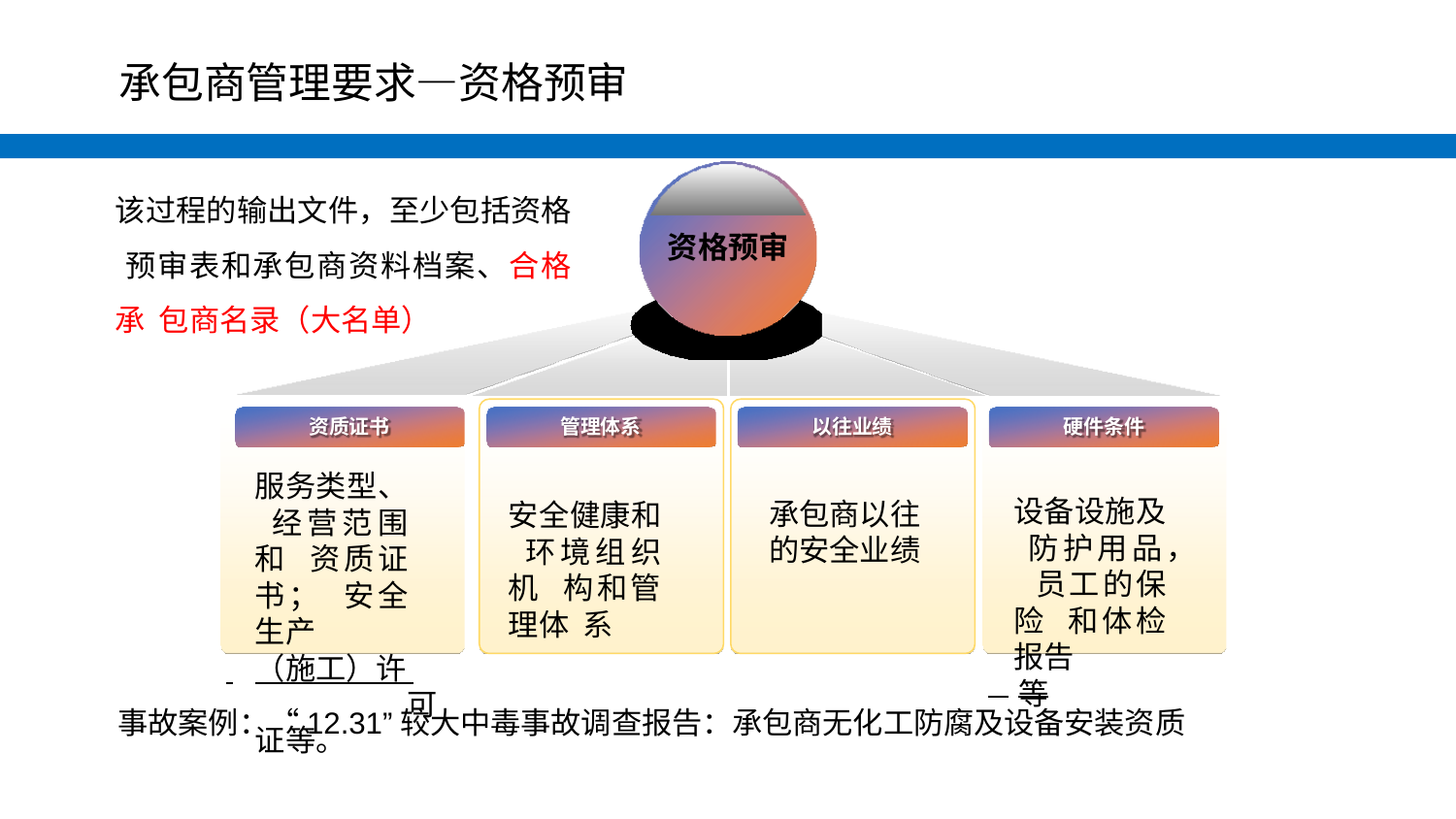

#
承包商管理要求—资格预审

该过程的输出文件，至少包括资格  预审表和承包商资料档案、合格承  包商名录（大名单）

资格预审

资质证书
管理体系
以往业绩
硬件条件
服务类型、  经营范围和  资质证书；  安全生产
 	（施工）许 	 可证等。
设备设施及  防护用品，  员工的保险  和体检报告
   等
承包商以往
的安全业绩
安全健康和  环境组织机  构和管理体  系
事故案例：“12.31”较大中毒事故调查报告：承包商无化工防腐及设备安装资质